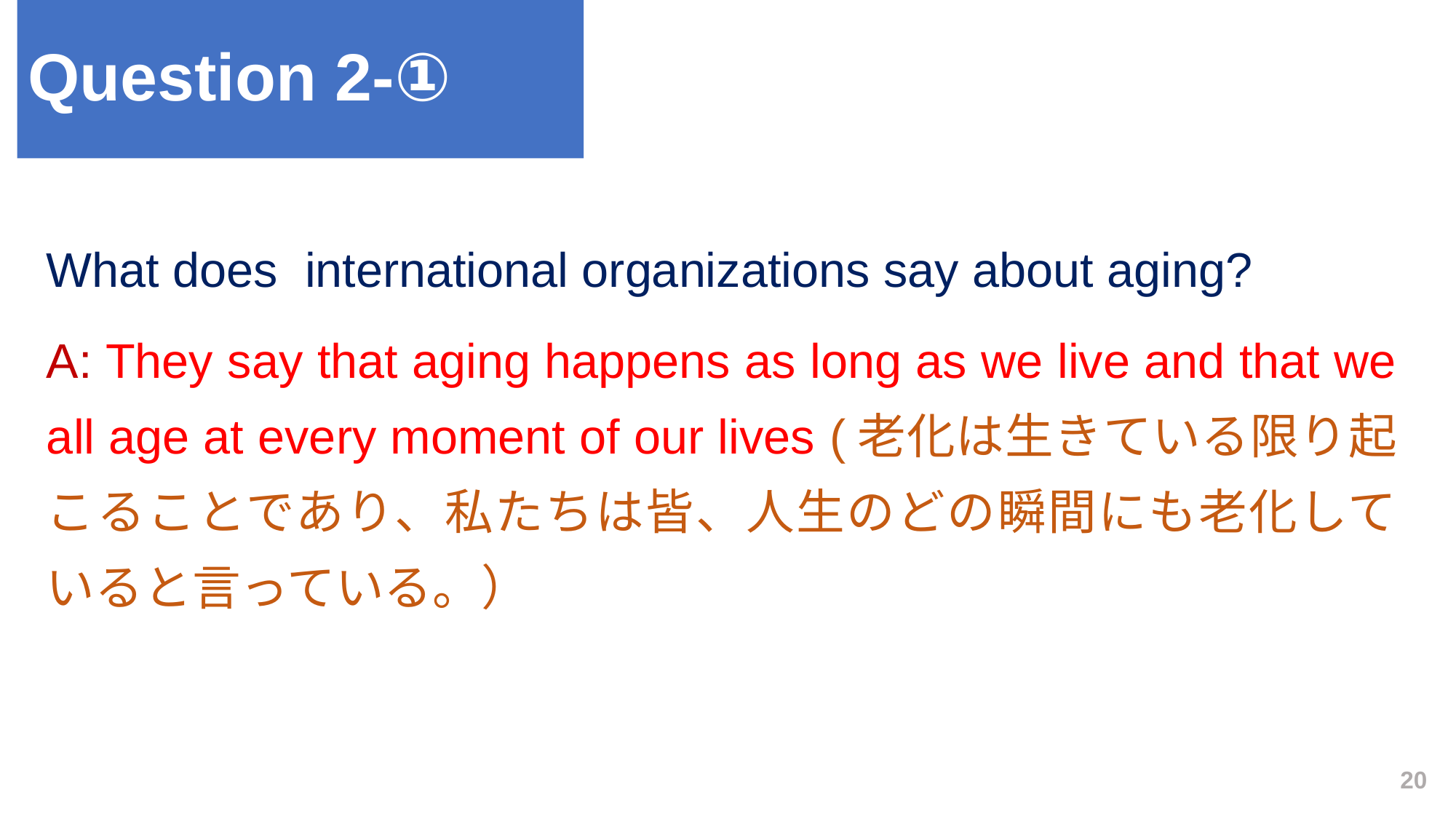

Question 2-①
What does  international organizations say about aging?
A: They say that aging happens as long as we live and that we all age at every moment of our lives (老化は生きている限り起こることであり、私たちは皆、人生のどの瞬間にも老化していると言っている。）